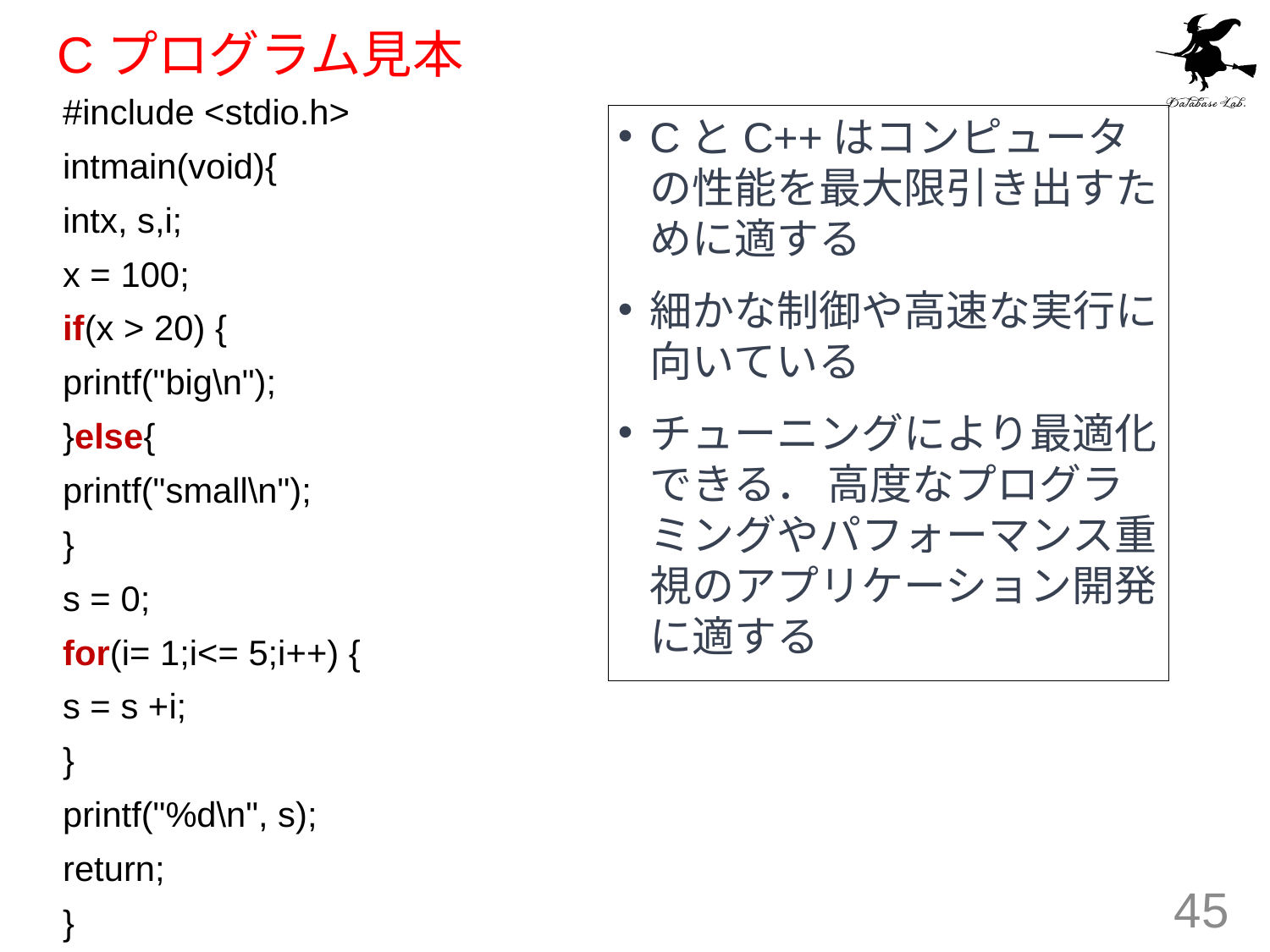

# Cプログラム見本
#include <stdio.h>
intmain(void){
intx, s,i;
x = 100;
if(x > 20) {
printf("big\n");
}else{
printf("small\n");
}
s = 0;
for(i= 1;i<= 5;i++) {
s = s +i;
}
printf("%d\n", s);
return;
}
CとC++はコンピュータの性能を最大限引き出すために適する
細かな制御や高速な実行に向いている
チューニングにより最適化できる． 高度なプログラミングやパフォーマンス重視のアプリケーション開発に適する

45